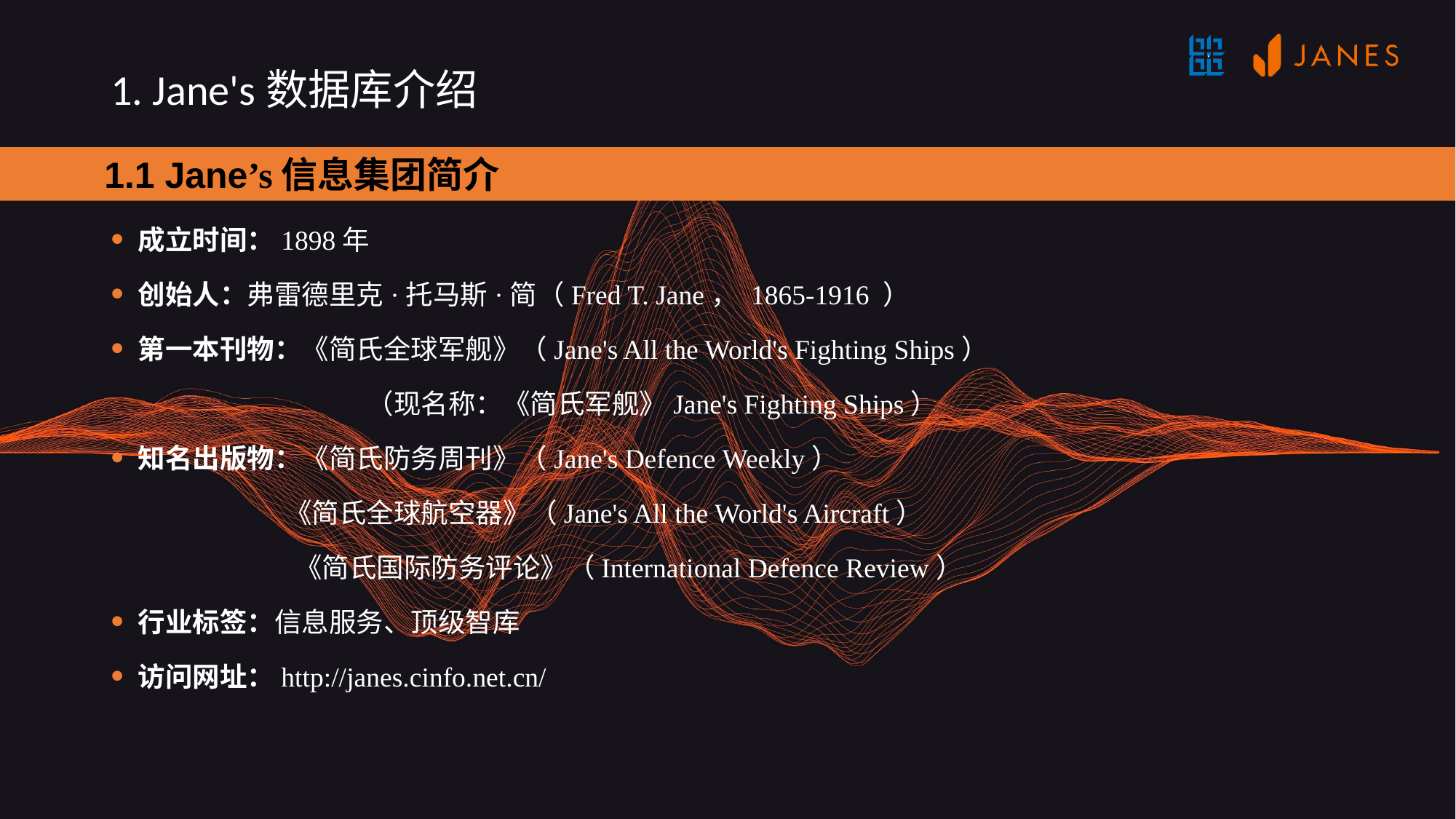

# 1. Jane's数据库介绍
     1.1 Jane’s信息集团简介
成立时间：1898年
创始人：弗雷德里克·托马斯·简（Fred T. Jane， 1865-1916 ）
第一本刊物：《简氏全球军舰》（Jane's All the World's Fighting Ships）
		     （现名称：《简氏军舰》Jane's Fighting Ships）
知名出版物：《简氏防务周刊》（Jane's Defence Weekly）
                           《简氏全球航空器》（Jane's All the World's Aircraft）
	           《简氏国际防务评论》（International Defence Review）
行业标签：信息服务、顶级智库
访问网址：http://janes.cinfo.net.cn/